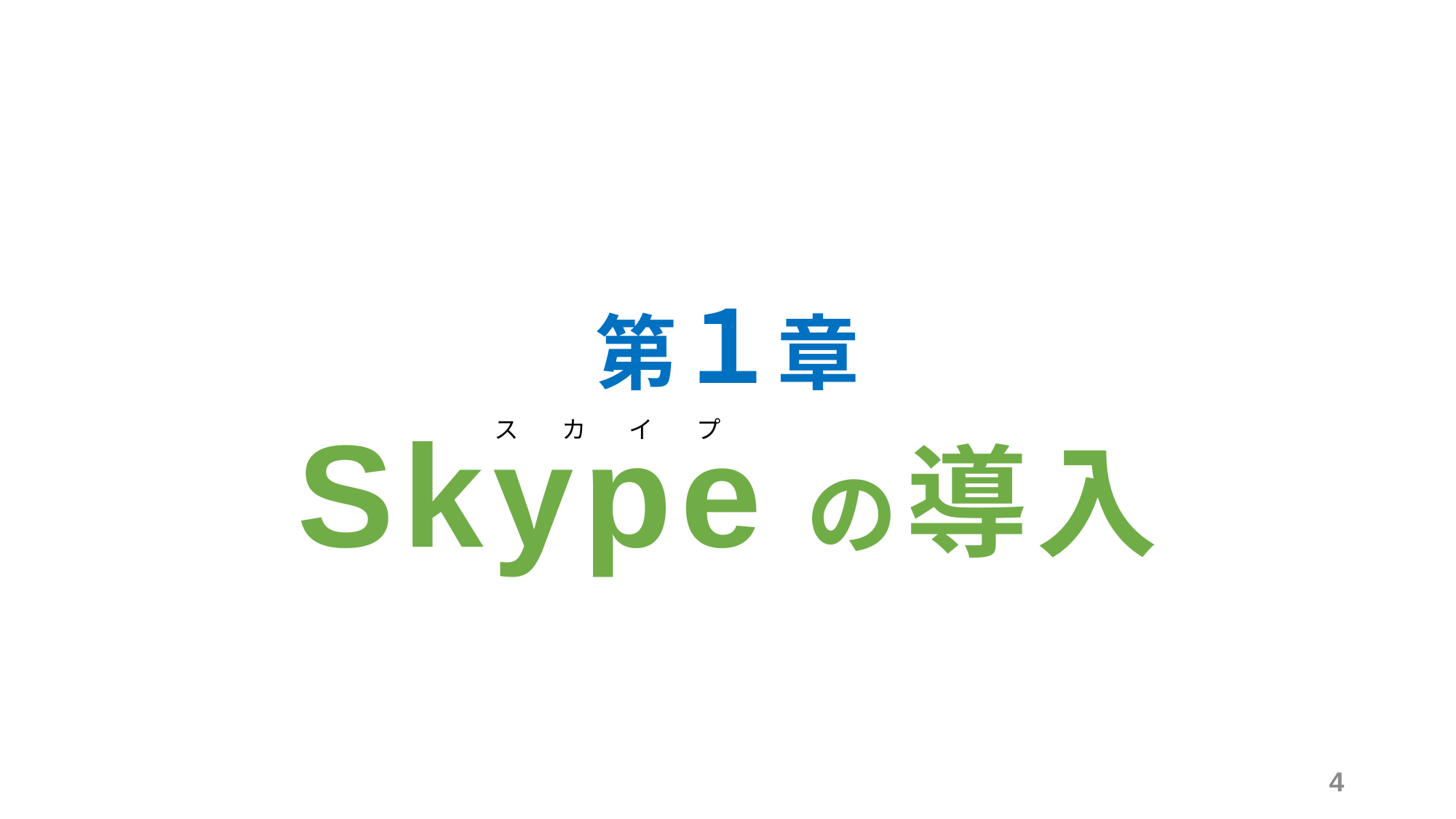

第１章
Skypeの導入
ス　 カ　 イ 　プ
4